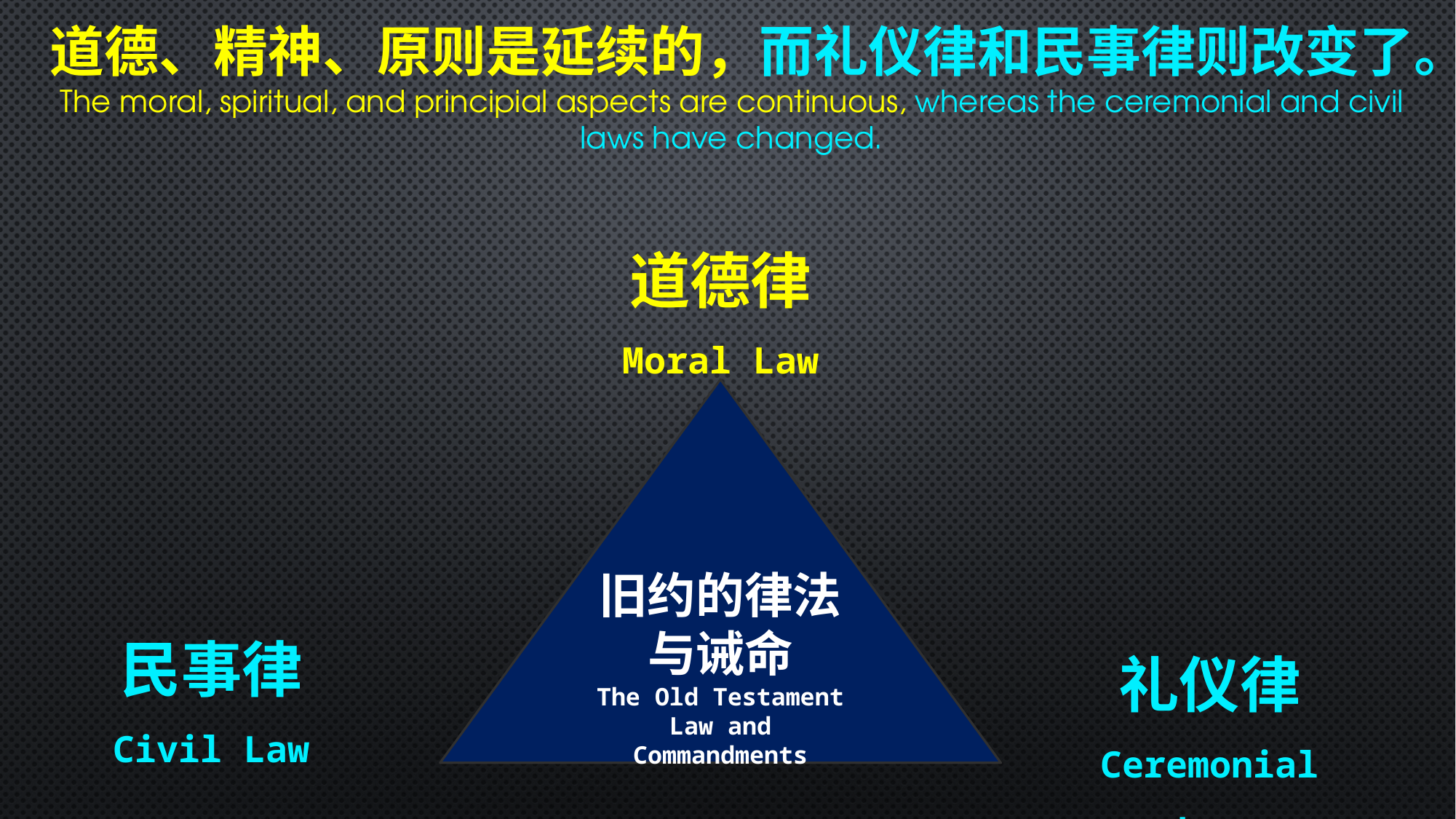

道德、精神、原则是延续的，而礼仪律和民事律则改变了。
The moral, spiritual, and principial aspects are continuous, whereas the ceremonial and civil laws have changed.
道德律
Moral Law
旧约的律法与诫命
The Old Testament Law and Commandments
民事律
Civil Law
礼仪律
Ceremonial Law